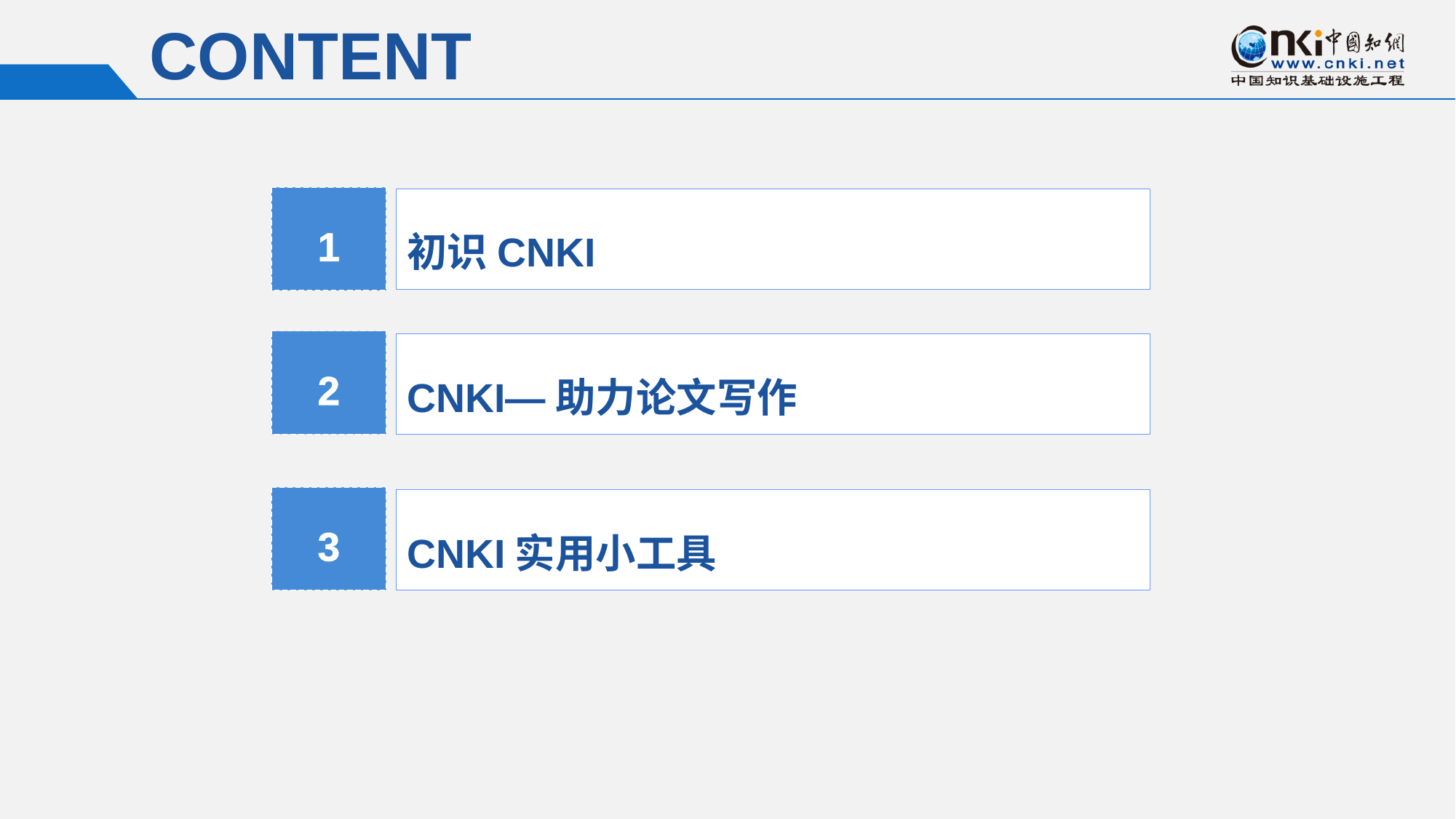

CONTENT
1
初识CNKI
2
CNKI—助力论文写作
3
CNKI实用小工具